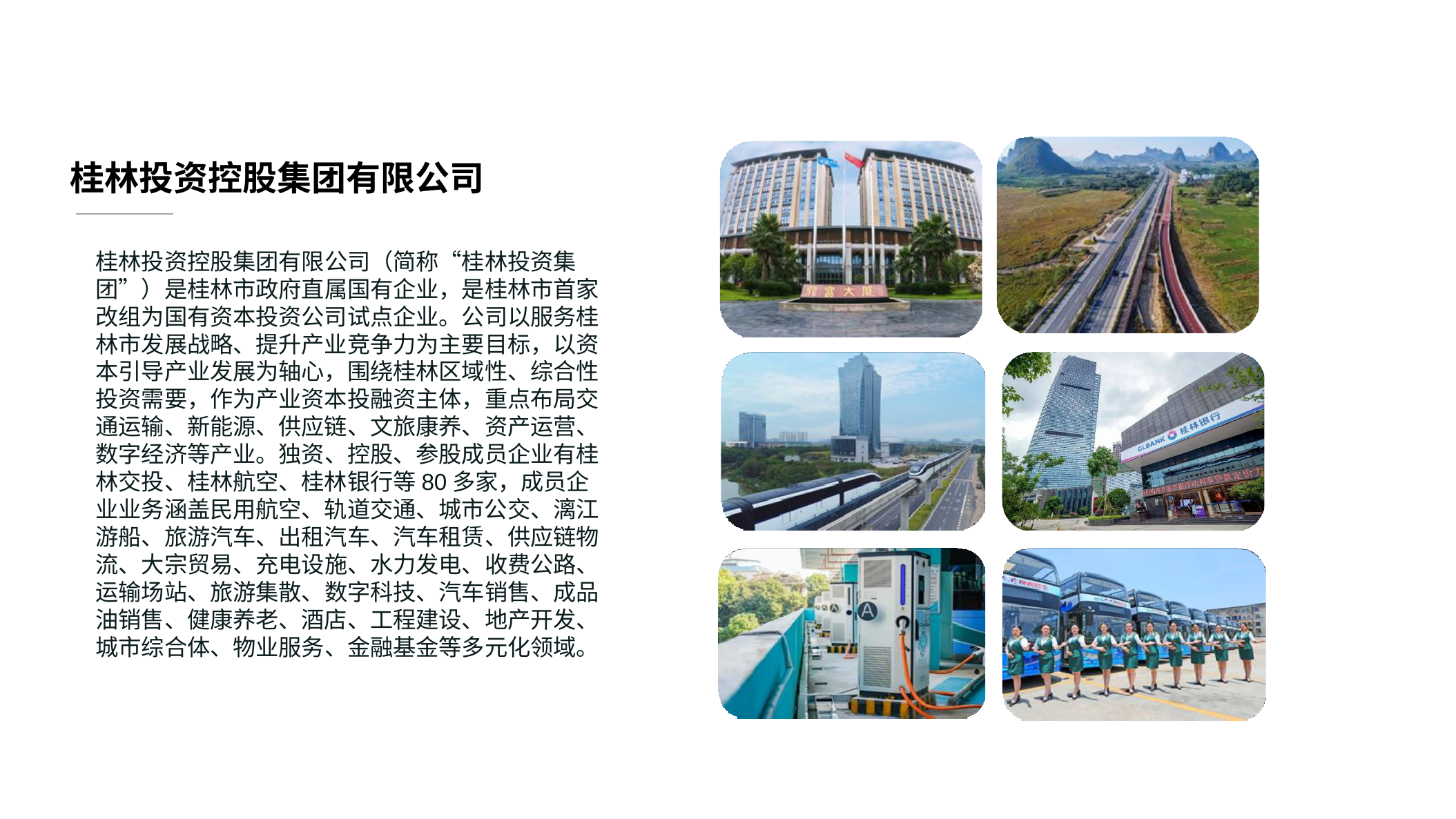

# 桂林投资控股集团有限公司

桂林投资控股集团有限公司（简称“桂林投资集团”）是桂林市政府直属国有企业，是桂林市首家改组为国有资本投资公司试点企业。公司以服务桂林市发展战略、提升产业竞争力为主要目标，以资本引导产业发展为轴心，围绕桂林区域性、综合性投资需要，作为产业资本投融资主体，重点布局交通运输、新能源、供应链、文旅康养、资产运营、数字经济等产业。独资、控股、参股成员企业有桂林交投、桂林航空、桂林银行等80多家，成员企业业务涵盖民用航空、轨道交通、城市公交、漓江游船、旅游汽车、出租汽车、汽车租赁、供应链物流、大宗贸易、充电设施、水力发电、收费公路、运输场站、旅游集散、数字科技、汽车销售、成品油销售、健康养老、酒店、工程建设、地产开发、城市综合体、物业服务、金融基金等多元化领域。